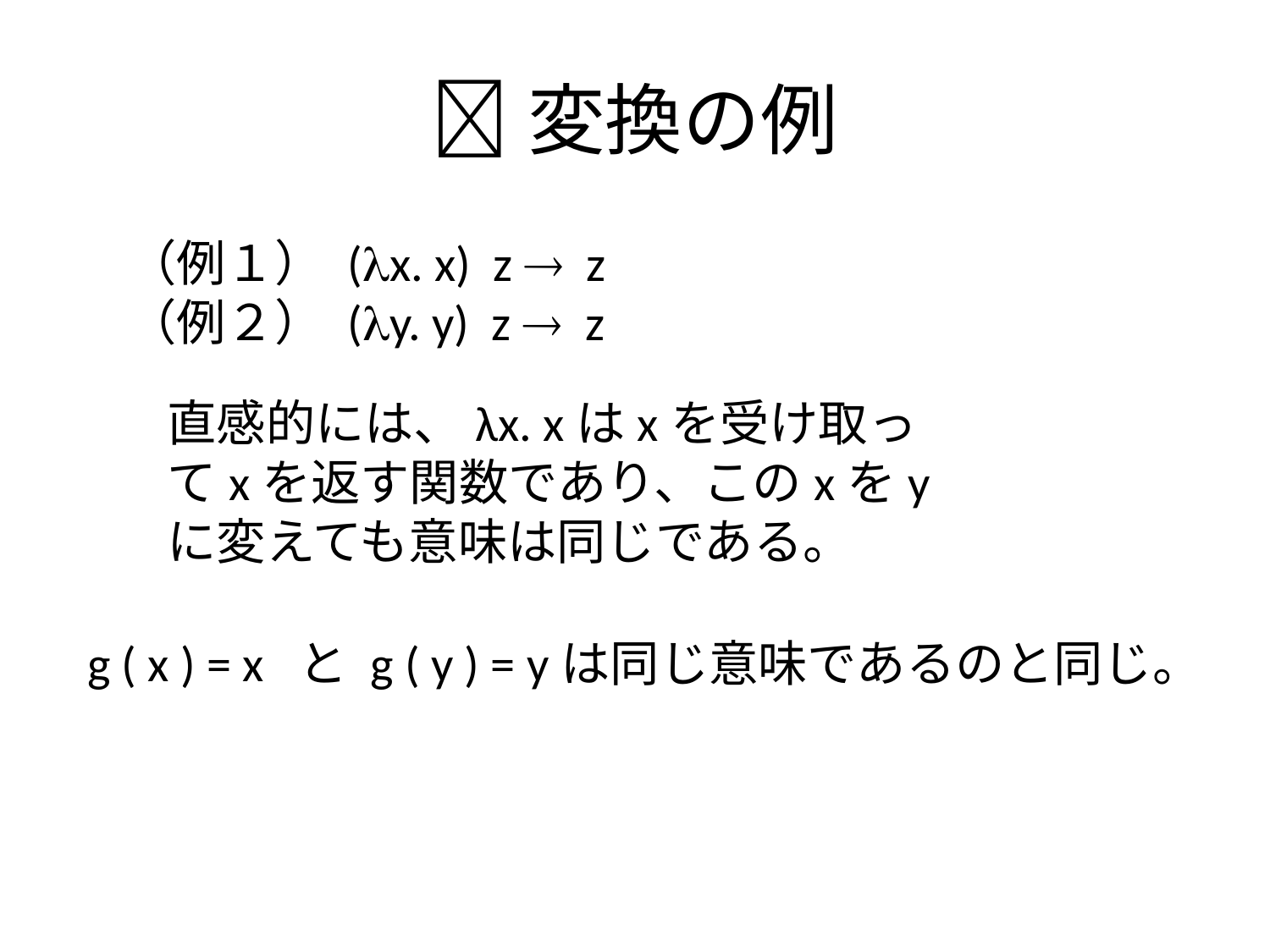

β変換の例
（例１） (λx. x)  z →  z
（例２） (λy. y)  z →  z

直感的には、λx. xはxを受け取ってxを返す関数であり、このxをyに変えても意味は同じである。
g ( x ) = x  と g ( y ) = yは同じ意味であるのと同じ。